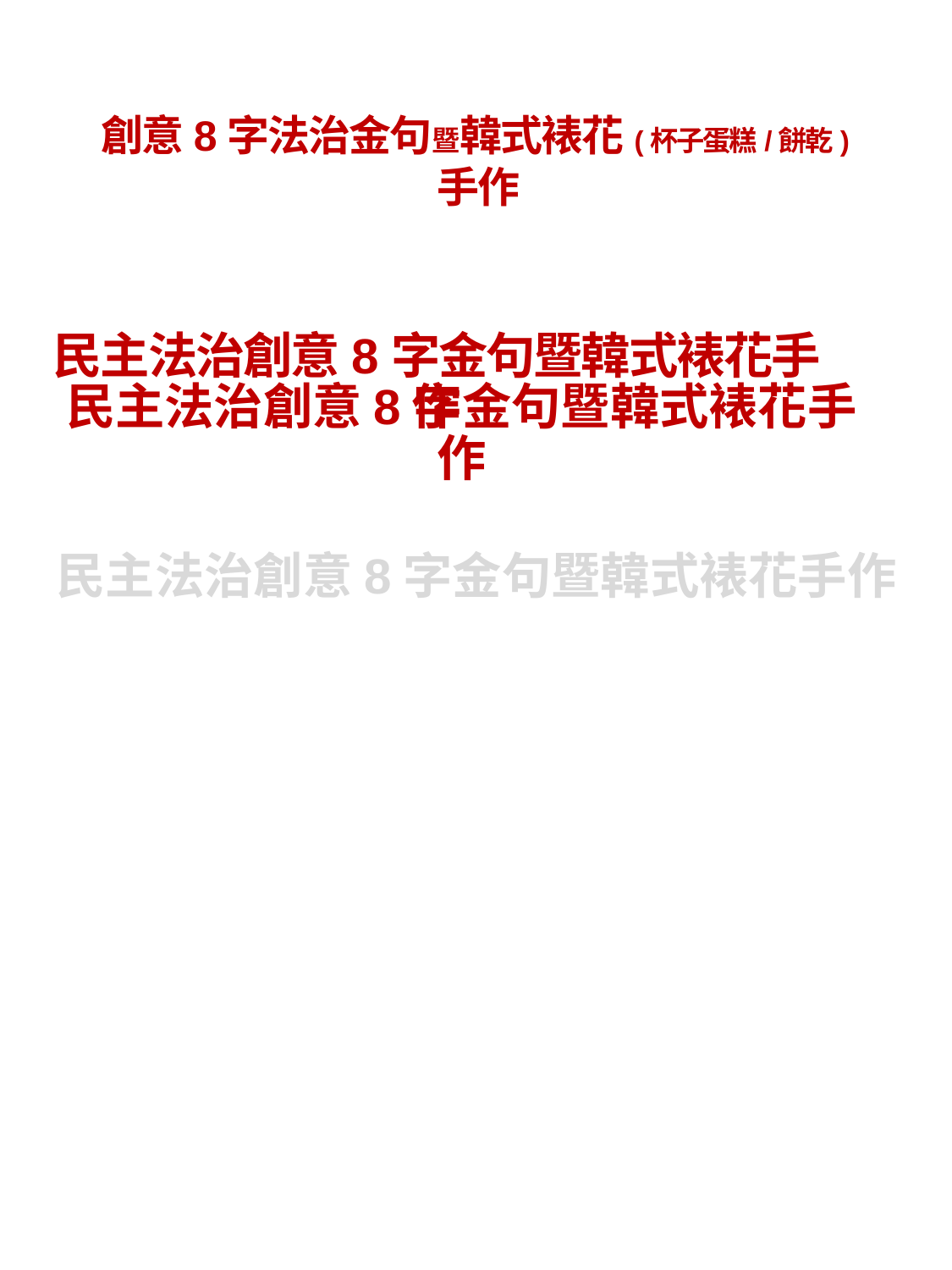

創意8字法治金句暨韓式裱花(杯子蛋糕/餅乾)手作
民主法治創意8字金句暨韓式裱花手作
民主法治創意8字金句暨韓式裱花手作
民主法治創意8字金句暨韓式裱花手作